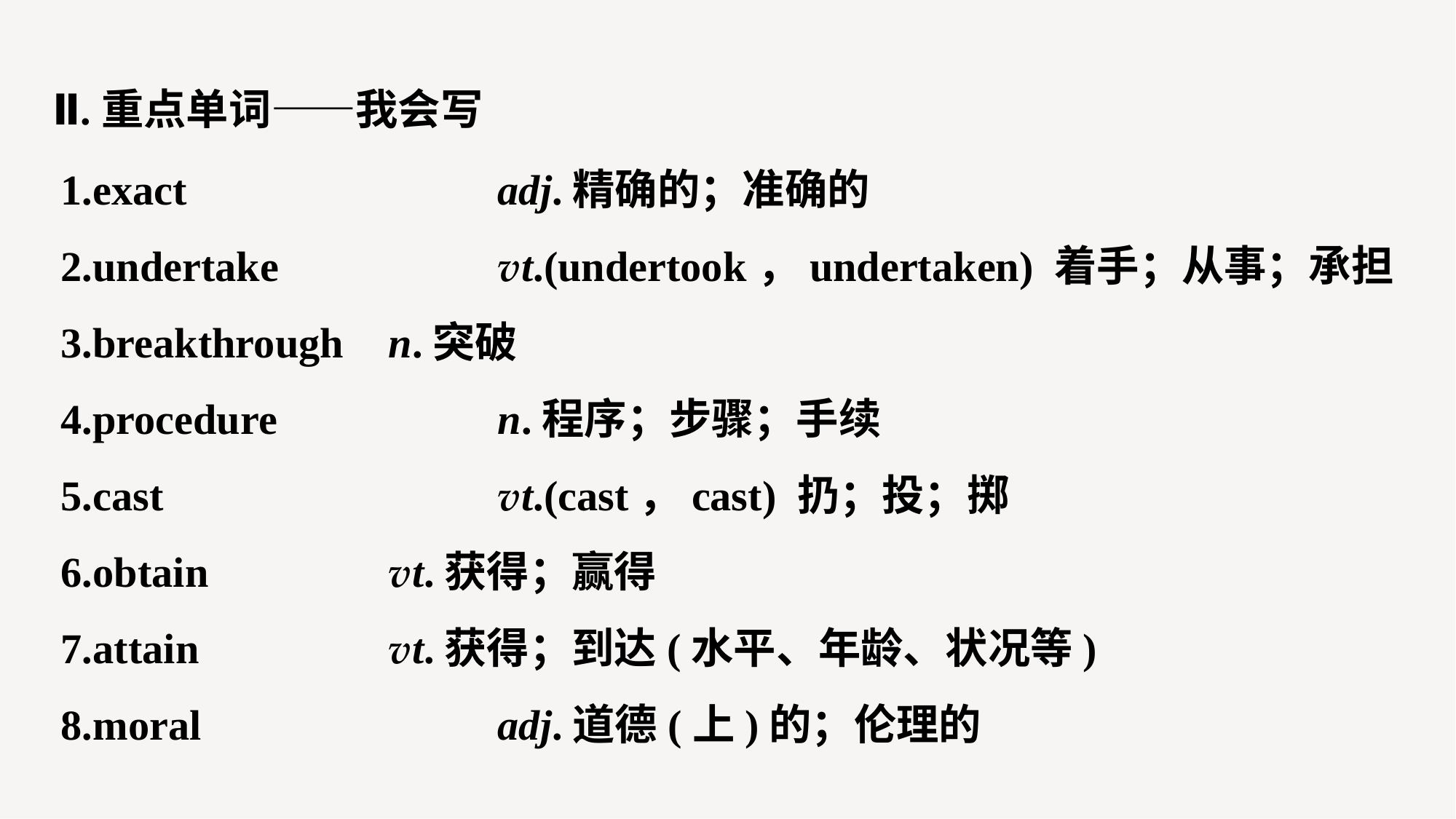

Ⅱ.重点单词——我会写
1.exact 			adj.精确的；准确的
2.undertake 		vt.(undertook，undertaken) 着手；从事；承担
3.breakthrough 	n.突破
4.procedure 		n.程序；步骤；手续
5.cast 			vt.(cast，cast) 扔；投；掷
6.obtain 		vt.获得；赢得
7.attain 		vt.获得；到达(水平、年龄、状况等)
8.moral 			adj.道德(上)的；伦理的